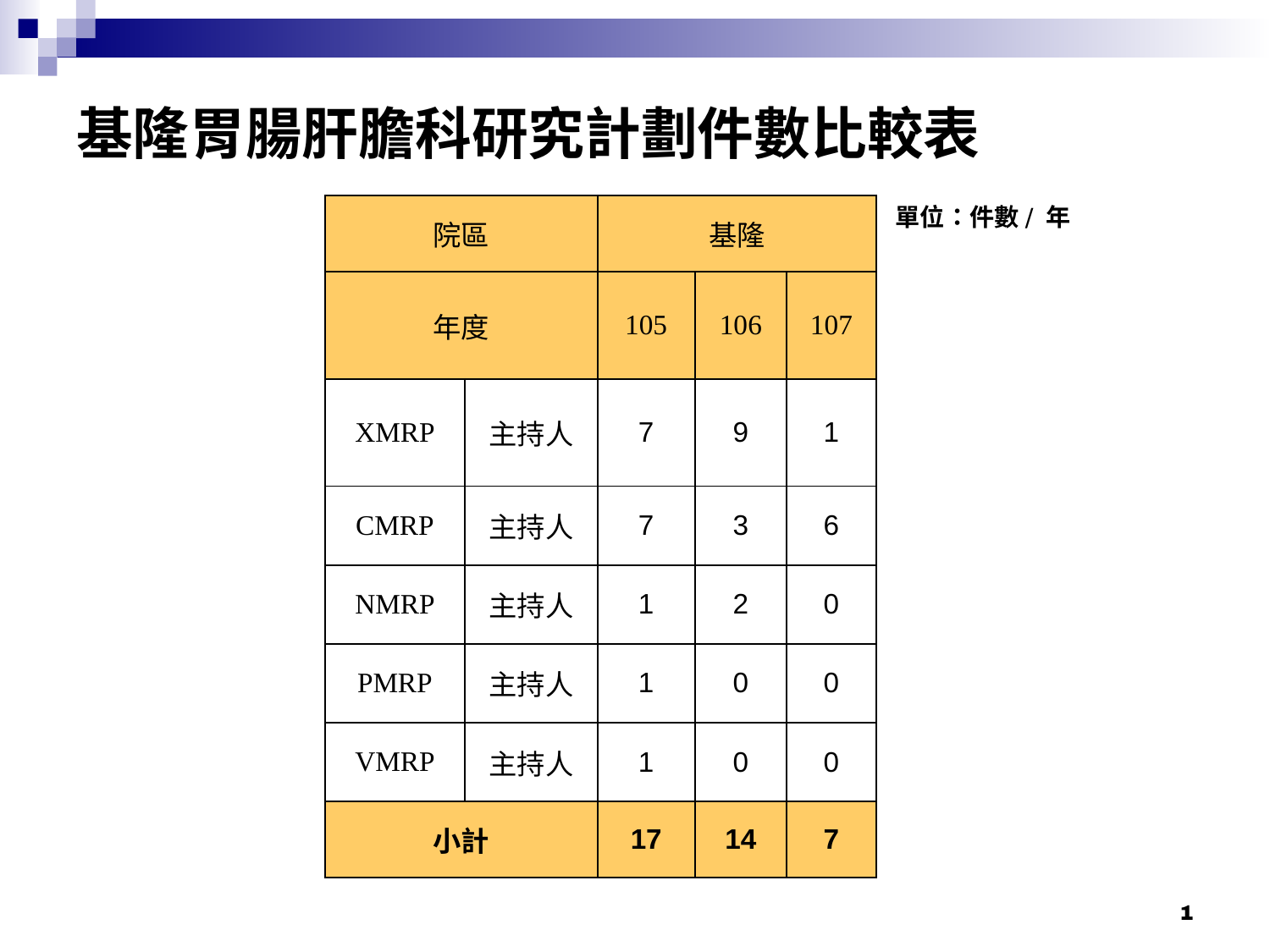

# 基隆胃腸肝膽科研究計劃件數比較表
| 院區 |  | 基隆 |  |  |
| --- | --- | --- | --- | --- |
| 年度 |  | 105 | 106 | 107 |
| XMRP | 主持人 | 7 | 9 | 1 |
| CMRP | 主持人 | 7 | 3 | 6 |
| NMRP | 主持人 | 1 | 2 | 0 |
| PMRP | 主持人 | 1 | 0 | 0 |
| VMRP | 主持人 | 1 | 0 | 0 |
| 小計 |  | 17 | 14 | 7 |
單位：件數/年
1